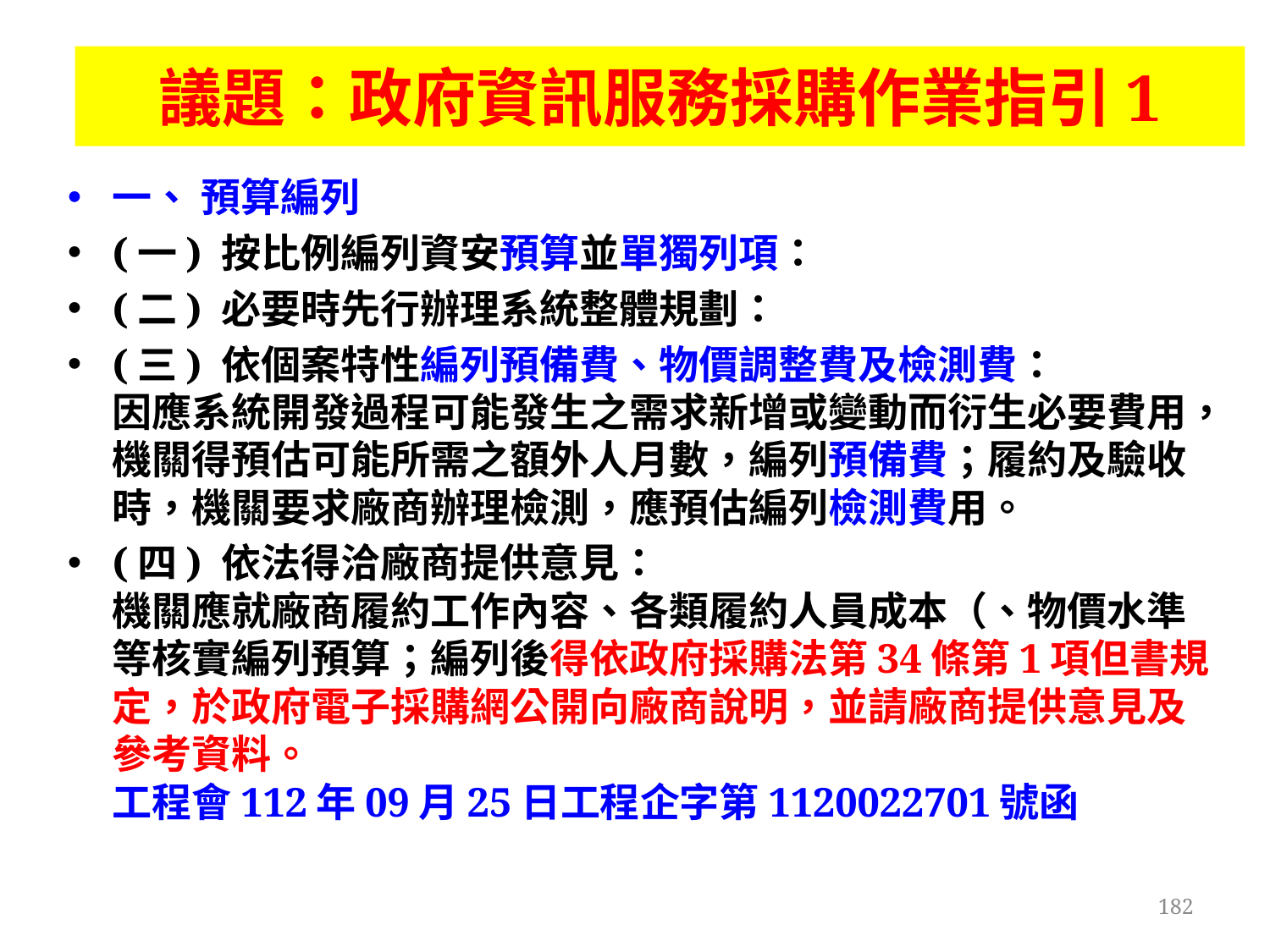

# 議題：政府資訊服務採購作業指引1
一、 預算編列
(一) 按比例編列資安預算並單獨列項：
(二) 必要時先行辦理系統整體規劃：
(三) 依個案特性編列預備費、物價調整費及檢測費：
因應系統開發過程可能發生之需求新增或變動而衍生必要費用，機關得預估可能所需之額外人月數，編列預備費；履約及驗收時，機關要求廠商辦理檢測，應預估編列檢測費用。
(四) 依法得洽廠商提供意見：
機關應就廠商履約工作內容、各類履約人員成本（、物價水準等核實編列預算；編列後得依政府採購法第34條第1項但書規定，於政府電子採購網公開向廠商說明，並請廠商提供意見及參考資料。
工程會112年09月25日工程企字第1120022701號函

182